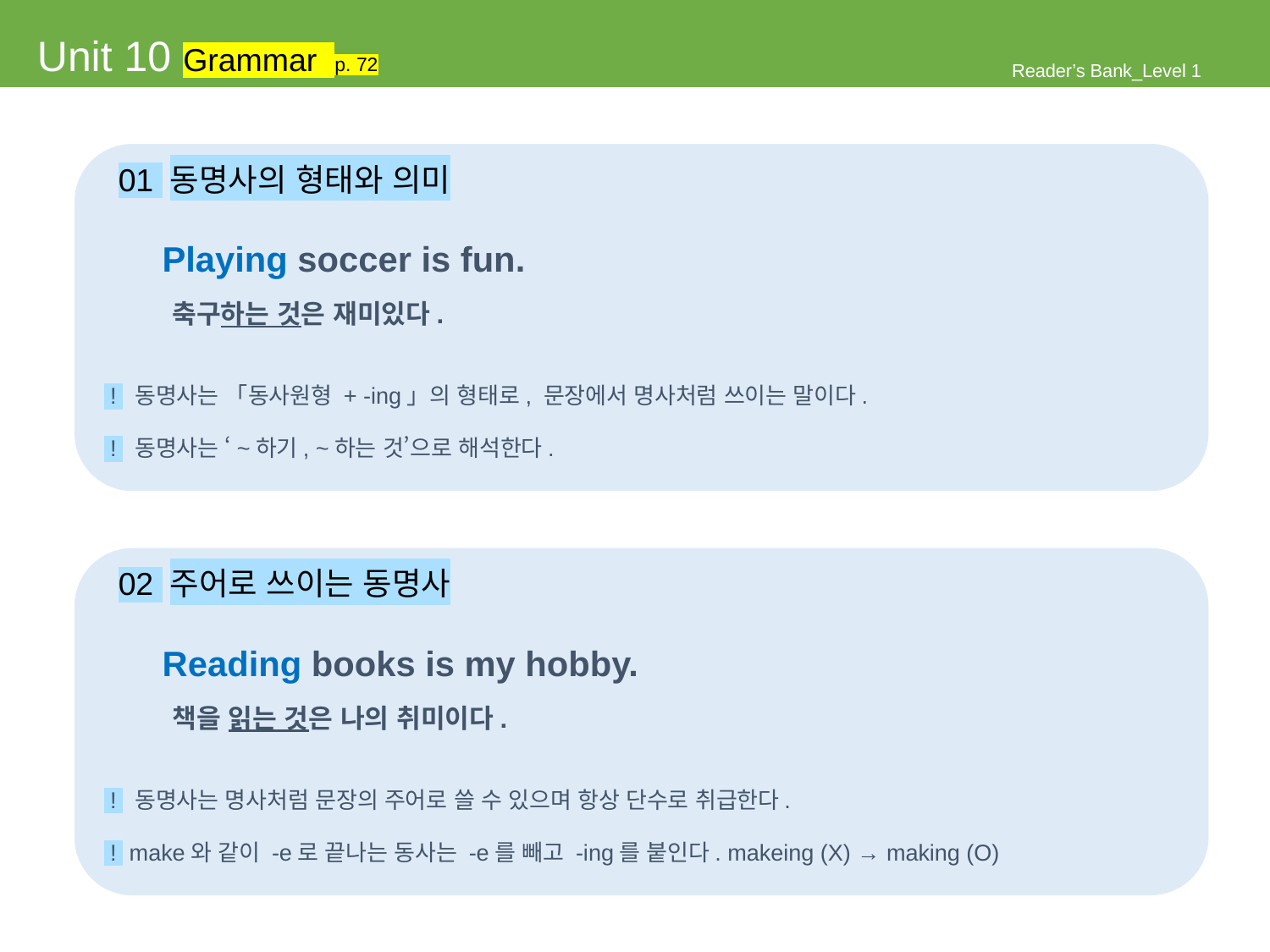

# Unit 10 Grammar  p. 72
Reader’s Bank_Level 1

  01 동명사의 형태와 의미

      Playing soccer is fun.
      축구하는 것은 재미있다.

 !  동명사는 「동사원형 + -ing」의 형태로, 문장에서 명사처럼 쓰이는 말이다.
 !  동명사는 ‘~하기, ~하는 것’으로 해석한다.

  02 주어로 쓰이는 동명사

      Reading books is my hobby.
      책을 읽는 것은 나의 취미이다.

 !  동명사는 명사처럼 문장의 주어로 쓸 수 있으며 항상 단수로 취급한다.
 !  make와 같이 -e로 끝나는 동사는 -e를 빼고 -ing를 붙인다. makeing (X) → making (O)